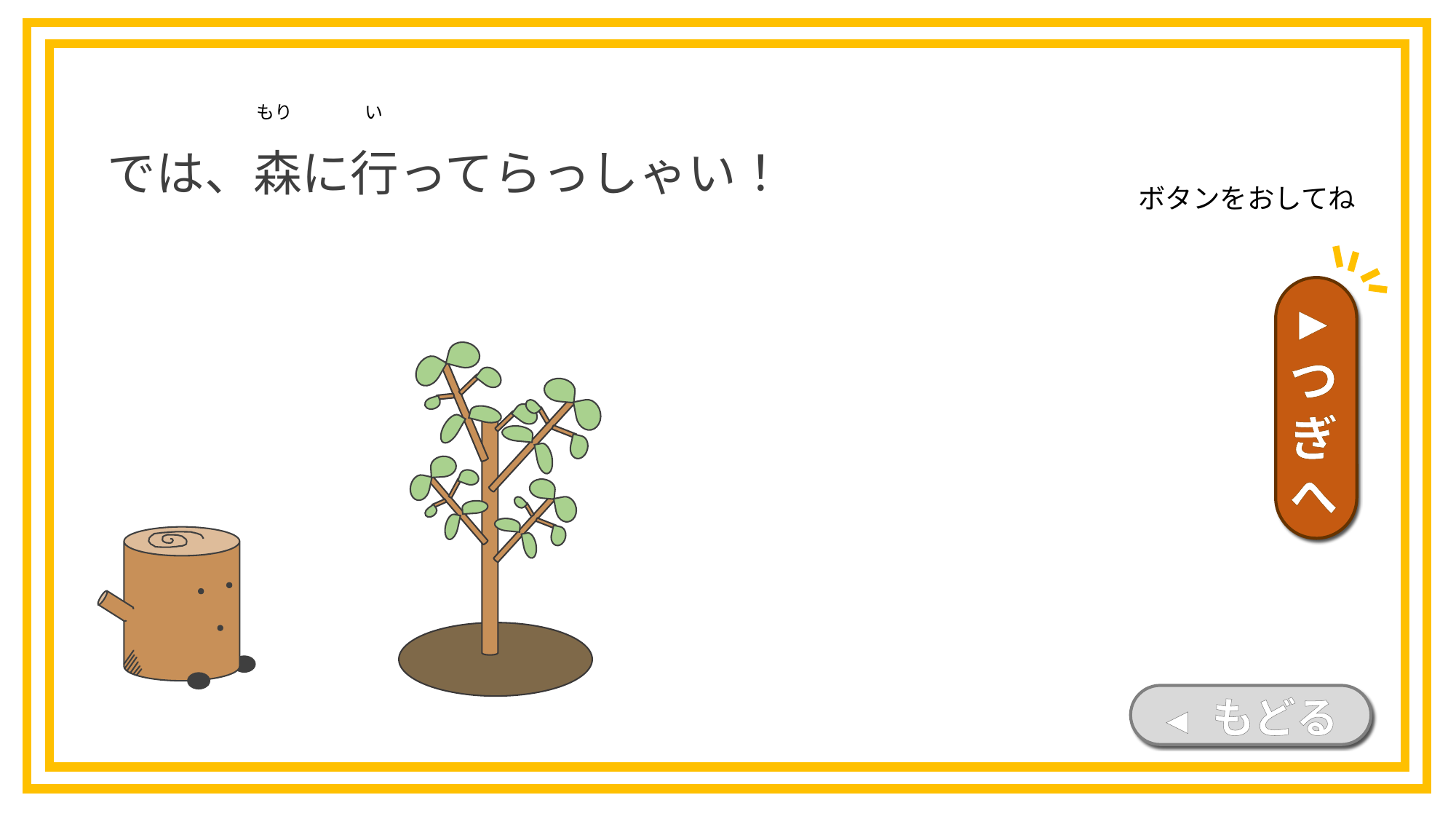

では、森に行ってらっしゃい！
もり
い
ボタンをおしてね
►つぎへ

◄ もどる